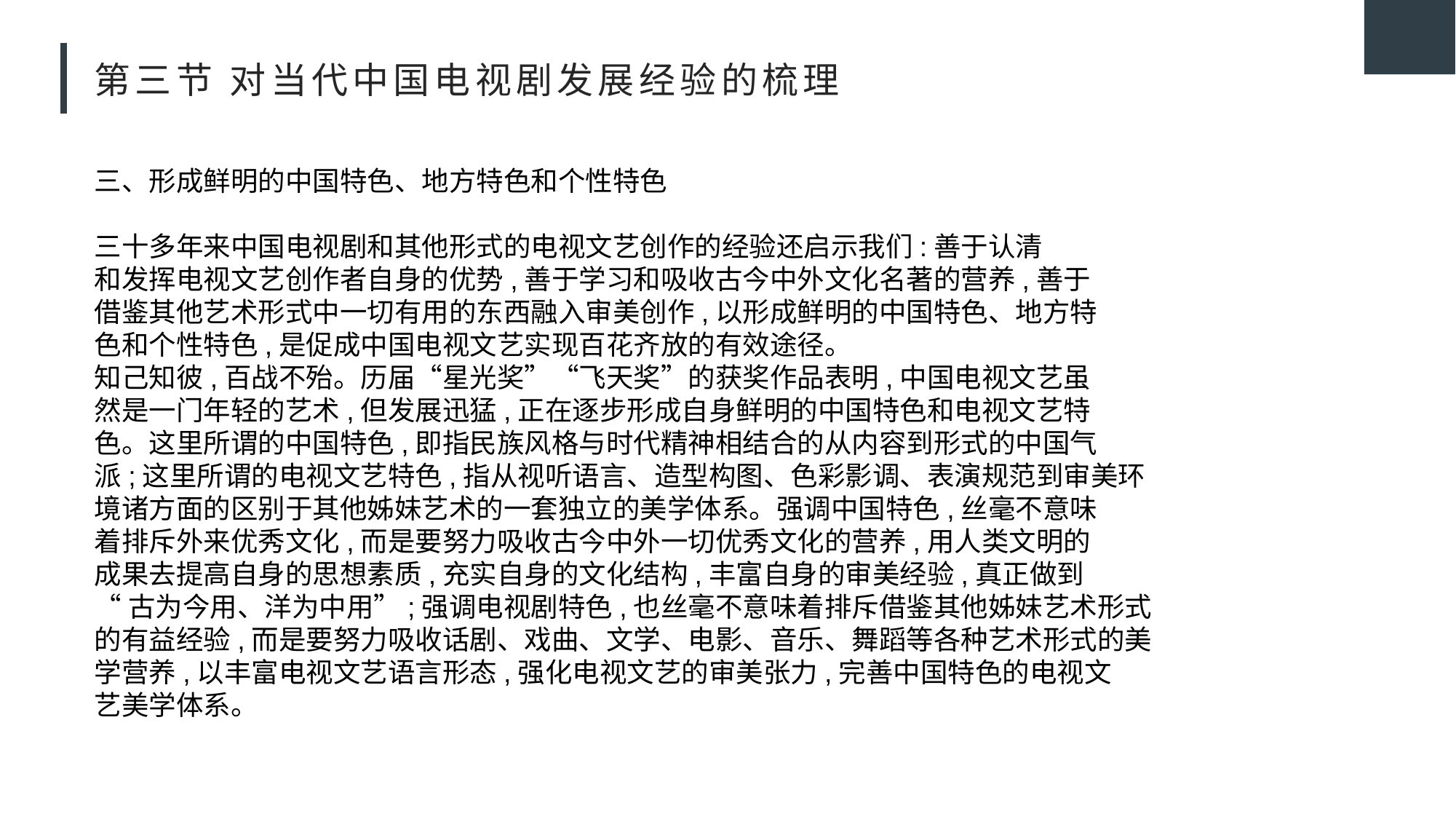

# 第三节 对当代中国电视剧发展经验的梳理
三、形成鲜明的中国特色、地方特色和个性特色

三十多年来中国电视剧和其他形式的电视文艺创作的经验还启示我们:善于认清
和发挥电视文艺创作者自身的优势,善于学习和吸收古今中外文化名著的营养,善于
借鉴其他艺术形式中一切有用的东西融入审美创作,以形成鲜明的中国特色、地方特
色和个性特色,是促成中国电视文艺实现百花齐放的有效途径。
知己知彼,百战不殆。历届“星光奖”“飞天奖”的获奖作品表明,中国电视文艺虽
然是一门年轻的艺术,但发展迅猛,正在逐步形成自身鲜明的中国特色和电视文艺特
色。这里所谓的中国特色,即指民族风格与时代精神相结合的从内容到形式的中国气
派;这里所谓的电视文艺特色,指从视听语言、造型构图、色彩影调、表演规范到审美环
境诸方面的区别于其他姊妹艺术的一套独立的美学体系。强调中国特色,丝毫不意味
着排斥外来优秀文化,而是要努力吸收古今中外一切优秀文化的营养,用人类文明的
成果去提高自身的思想素质,充实自身的文化结构,丰富自身的审美经验,真正做到
“古为今用、洋为中用”;强调电视剧特色,也丝毫不意味着排斥借鉴其他姊妹艺术形式
的有益经验,而是要努力吸收话剧、戏曲、文学、电影、音乐、舞蹈等各种艺术形式的美
学营养,以丰富电视文艺语言形态,强化电视文艺的审美张力,完善中国特色的电视文
艺美学体系。